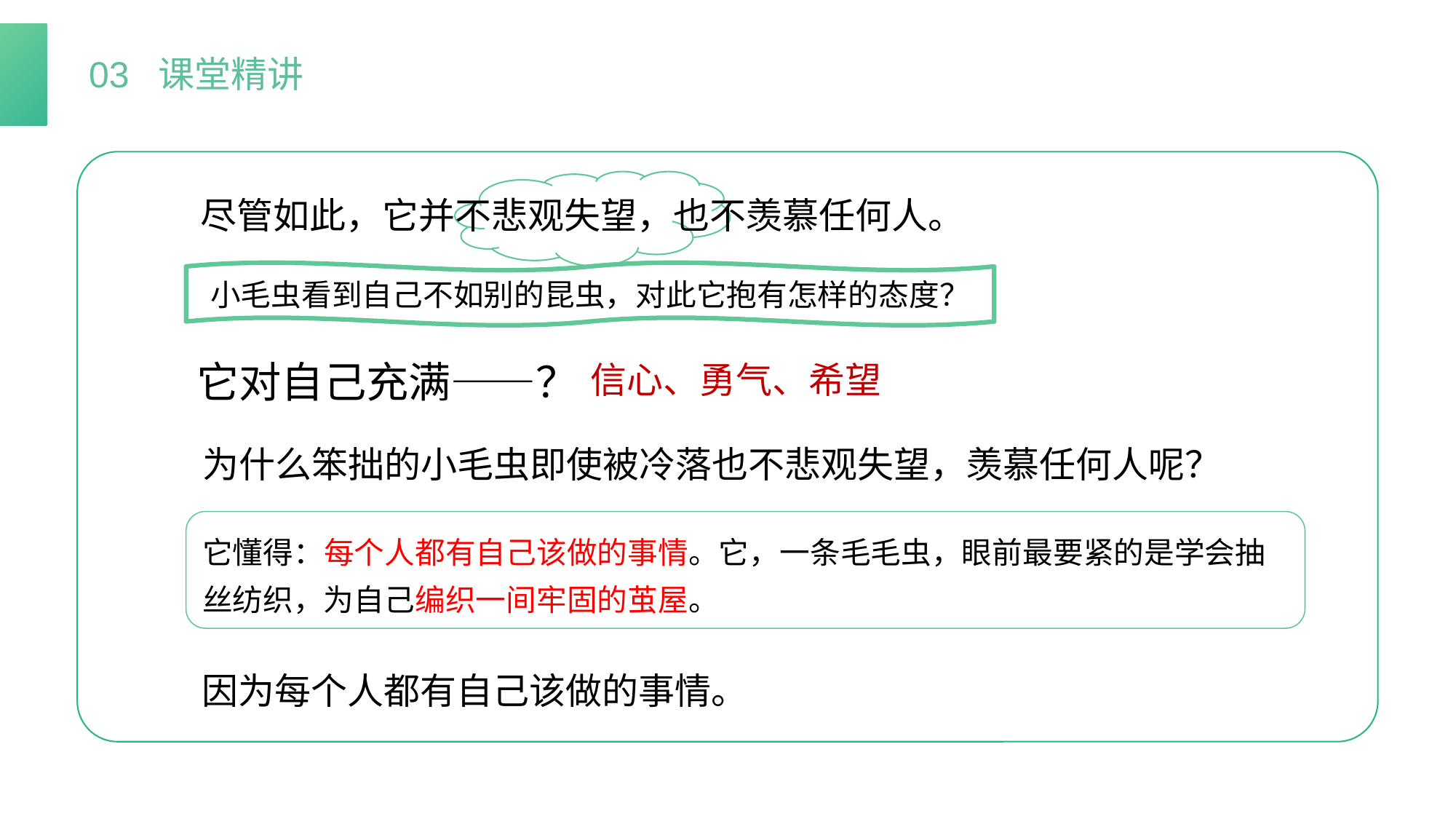

03  课堂精讲

尽管如此，它并不悲观失望，也不羡慕任何人。
小毛虫看到自己不如别的昆虫，对此它抱有怎样的态度？
它对自己充满——？
信心、勇气、希望
为什么笨拙的小毛虫即使被冷落也不悲观失望，羡慕任何人呢？
它懂得：每个人都有自己该做的事情。它，一条毛毛虫，眼前最要紧的是学会抽丝纺织，为自己编织一间牢固的茧屋。

因为每个人都有自己该做的事情。